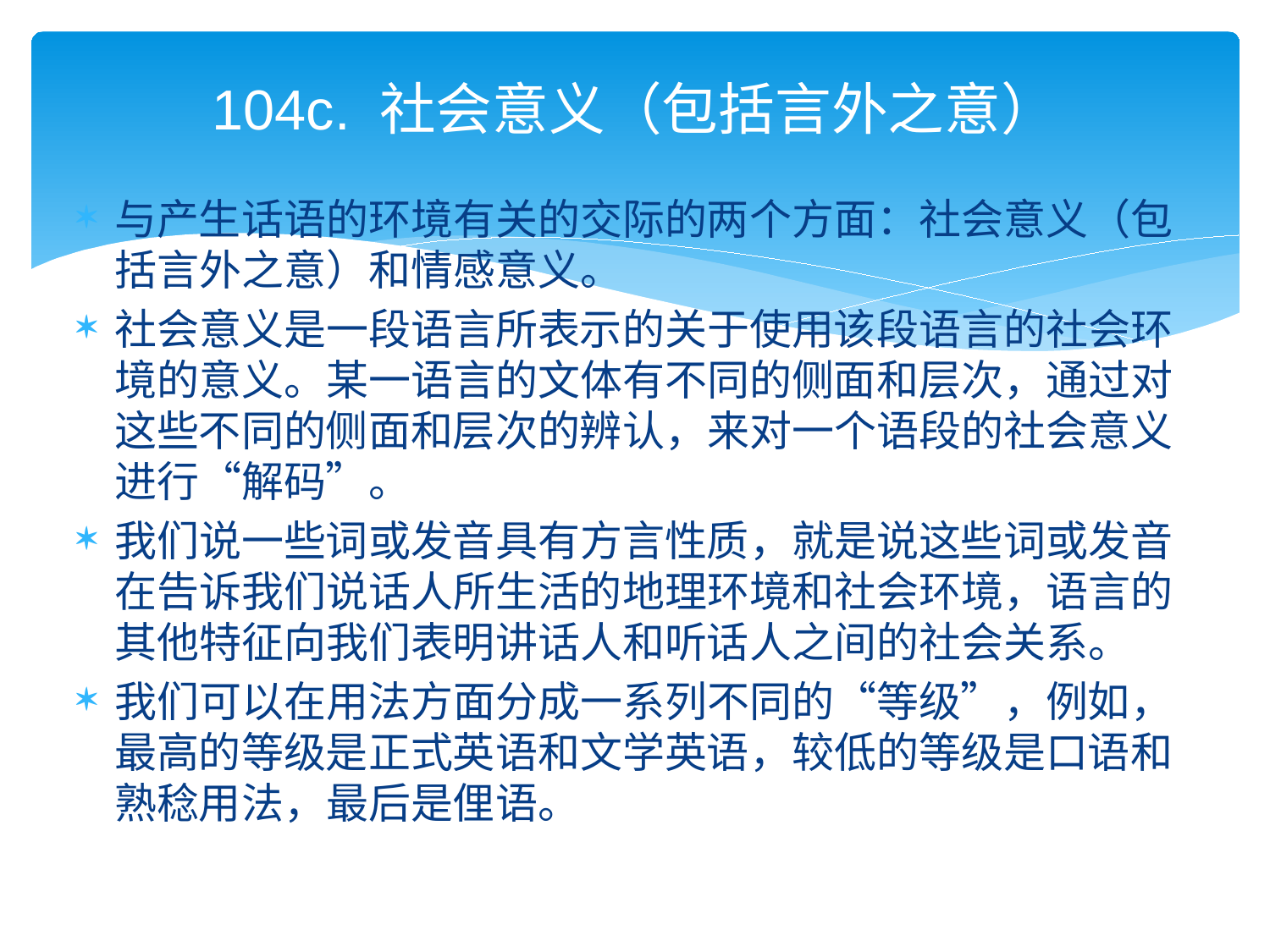

# 104c. 社会意义（包括言外之意）
与产生话语的环境有关的交际的两个方面：社会意义（包括言外之意）和情感意义。
社会意义是一段语言所表示的关于使用该段语言的社会环境的意义。某一语言的文体有不同的侧面和层次，通过对这些不同的侧面和层次的辨认，来对一个语段的社会意义进行“解码”。
我们说一些词或发音具有方言性质，就是说这些词或发音在告诉我们说话人所生活的地理环境和社会环境，语言的其他特征向我们表明讲话人和听话人之间的社会关系。
我们可以在用法方面分成一系列不同的“等级”，例如，最高的等级是正式英语和文学英语，较低的等级是口语和熟稔用法，最后是俚语。